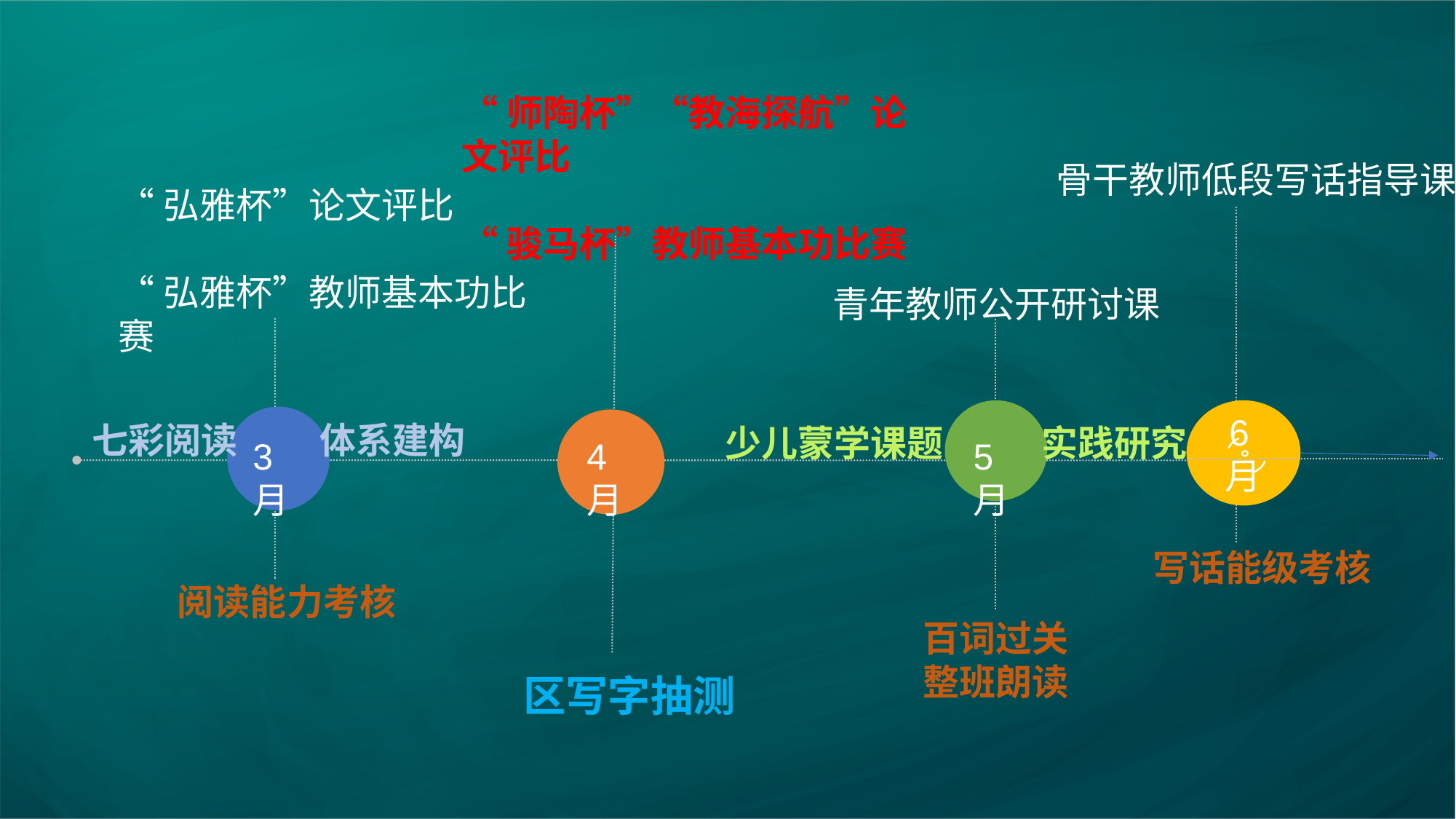

“师陶杯”“教海探航”论文评比

“骏马杯”教师基本功比赛
骨干教师低段写话指导课
“弘雅杯”论文评比

“弘雅杯”教师基本功比赛
青年教师公开研讨课

6月

七彩阅读          体系建构

少儿蒙学课题            实践研究

4月
5月
3月
写话能级考核

阅读能力考核

百词过关
整班朗读

区写字抽测